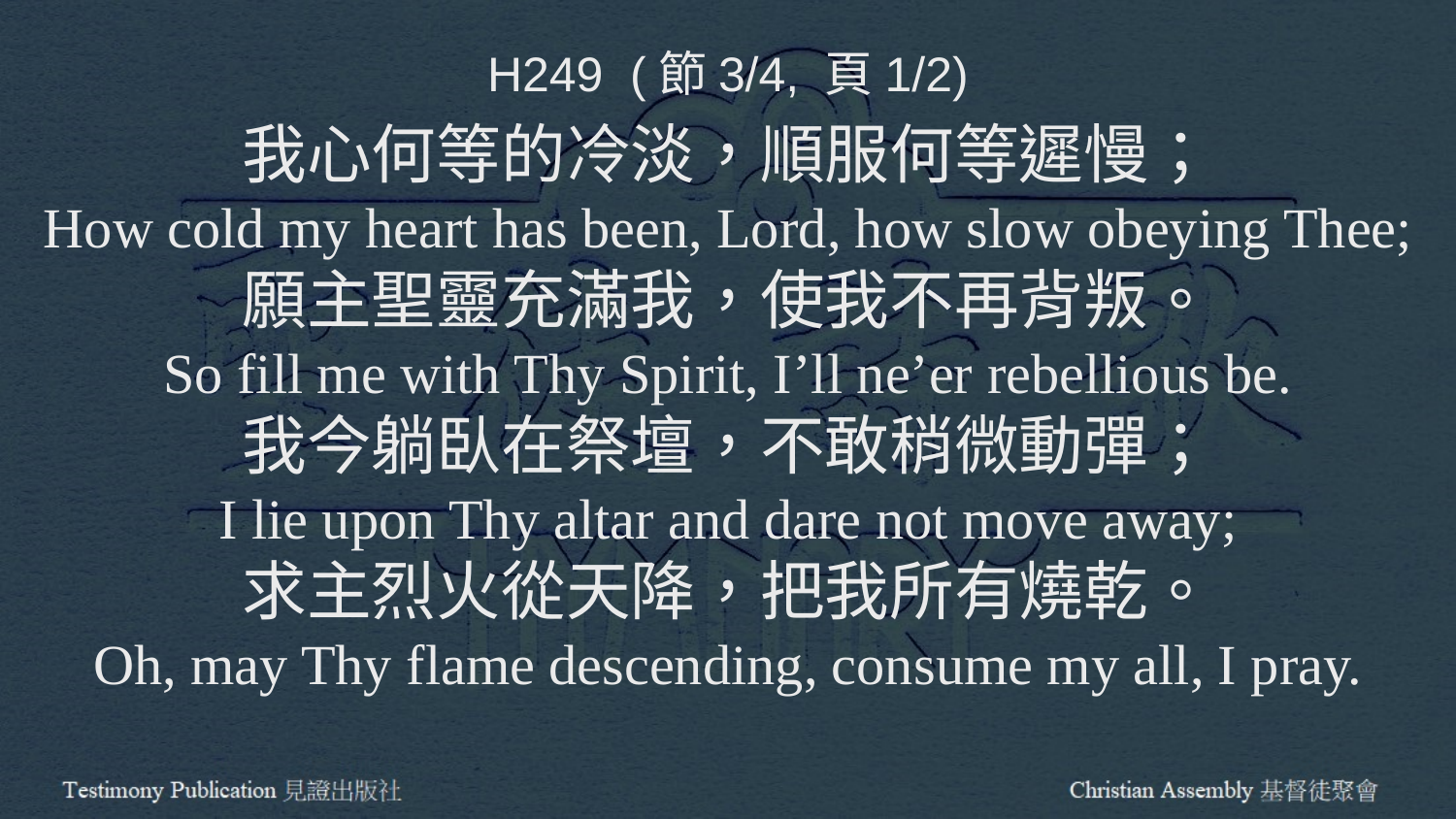

H249  (節3/4, 頁1/2)
我心何等的冷淡，順服何等遲慢；
How cold my heart has been, Lord, how slow obeying Thee;
願主聖靈充滿我，使我不再背叛。
So fill me with Thy Spirit, I’ll ne’er rebellious be.
我今躺臥在祭壇，不敢稍微動彈；
I lie upon Thy altar and dare not move away;
求主烈火從天降，把我所有燒乾。
Oh, may Thy flame descending, consume my all, I pray.